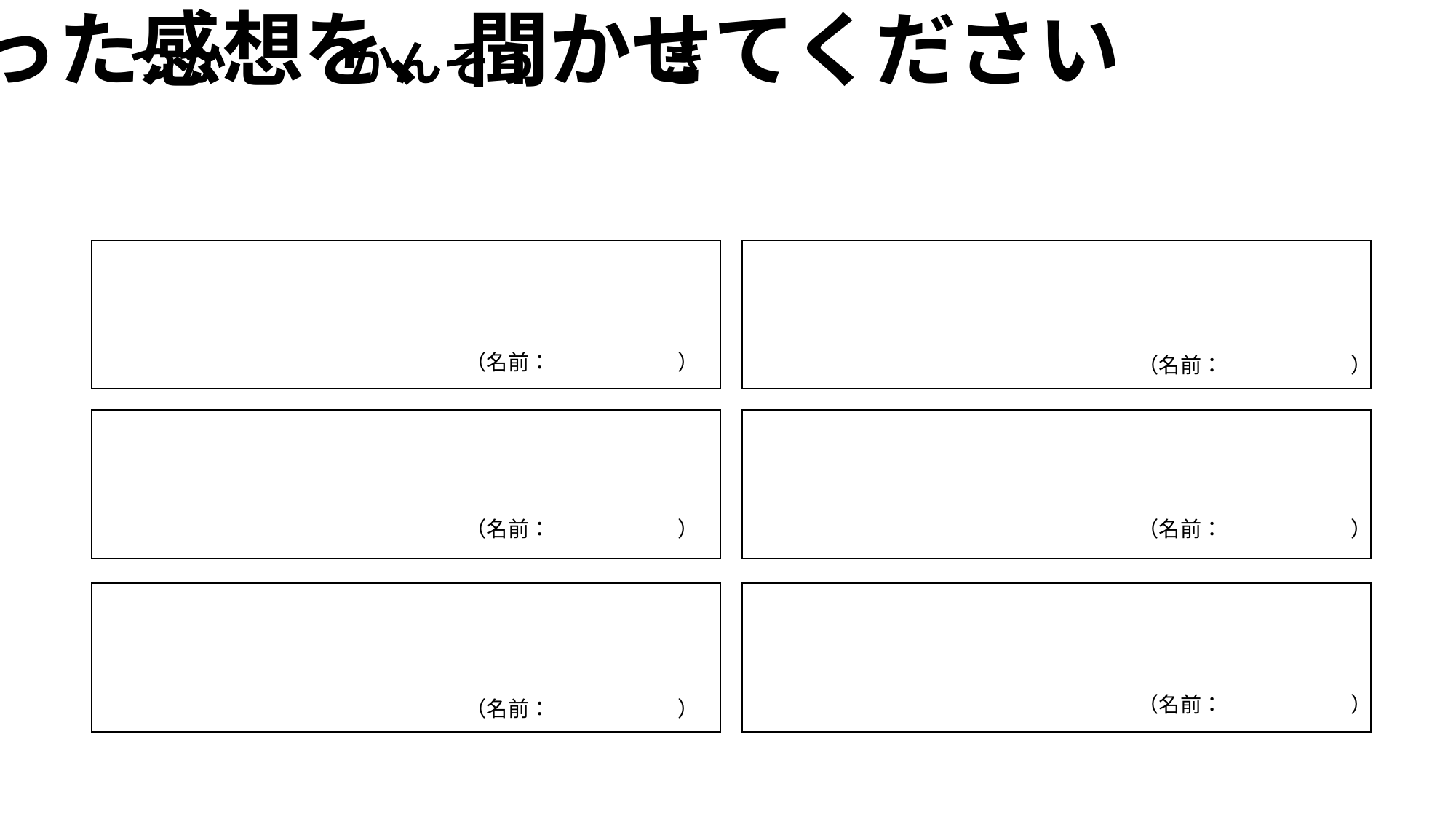

つか　  　かんそう　　  き
# 使った感想を、聞かせてください

（名前：　　　　　　）
（名前：　　　　　　）

（名前：　　　　　　）
（名前：　　　　　　）

（名前：　　　　　　）
（名前：　　　　　　）